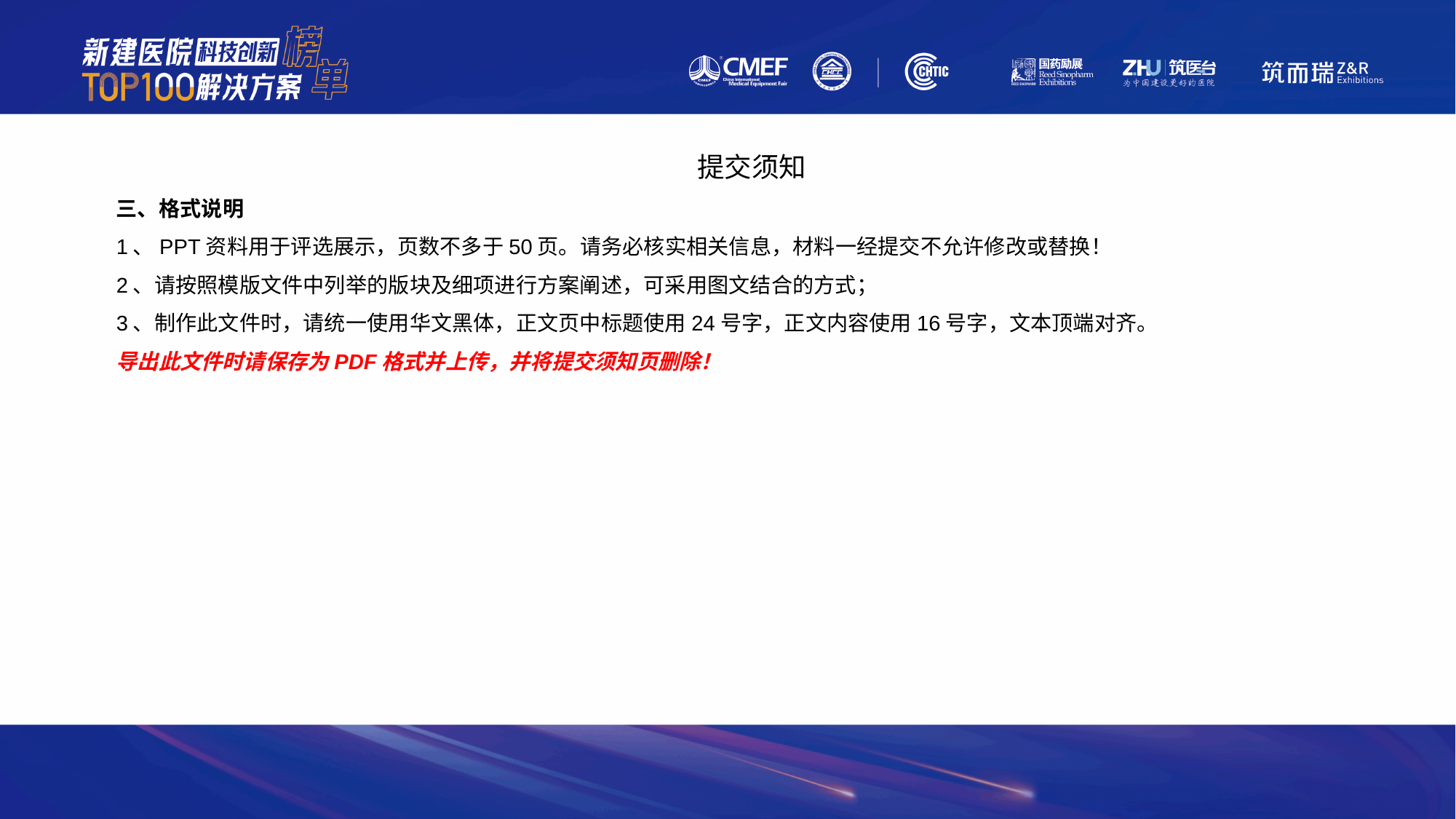

提交须知
三、格式说明
1、PPT资料用于评选展示，页数不多于50页。请务必核实相关信息，材料一经提交不允许修改或替换！
2、请按照模版文件中列举的版块及细项进行方案阐述，可采用图文结合的方式；
3、制作此文件时，请统一使用华文黑体，正文页中标题使用24号字，正文内容使用16号字，文本顶端对齐。
导出此文件时请保存为PDF格式并上传，并将提交须知页删除！